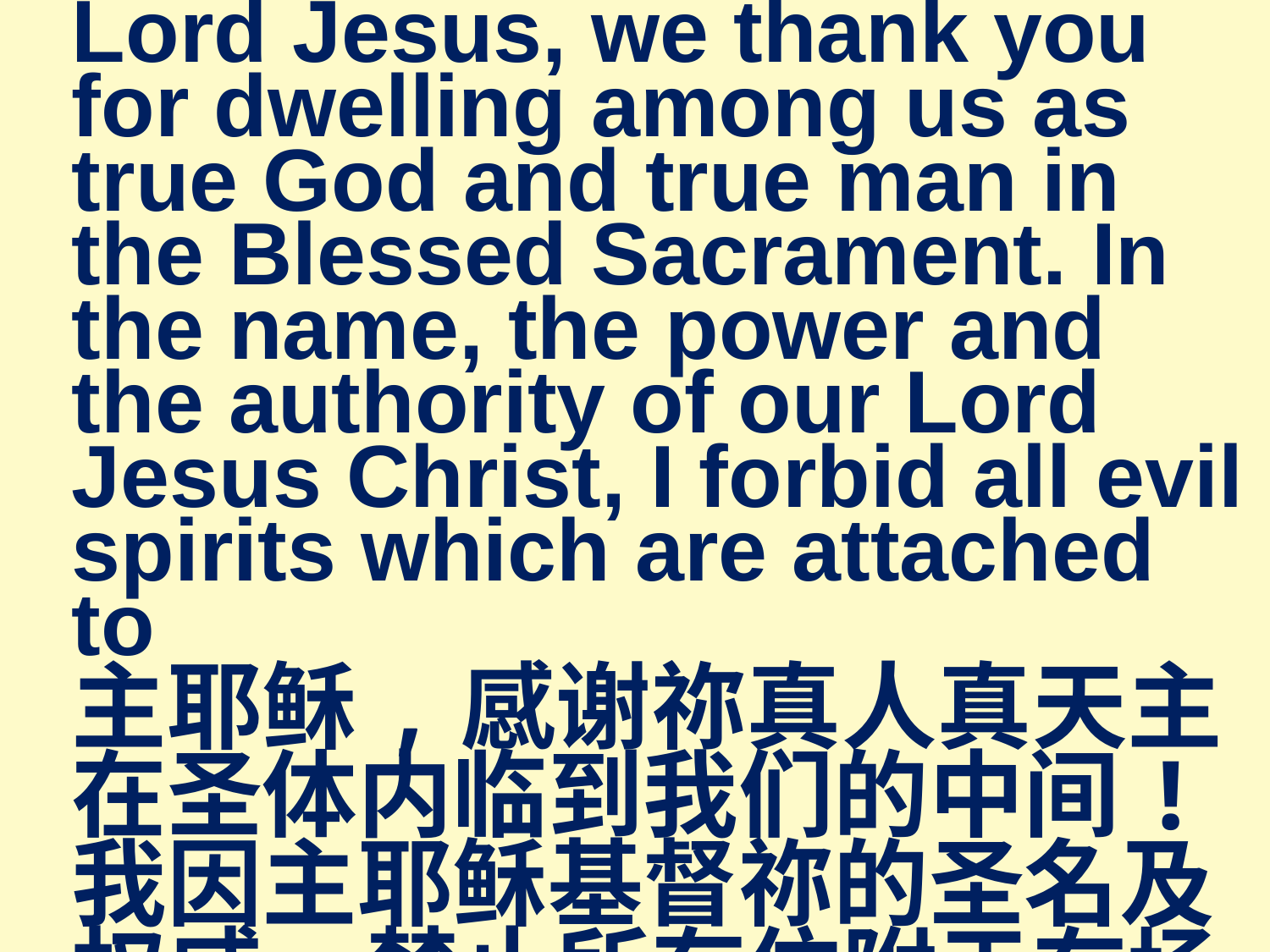

Lord Jesus, we thank you for dwelling among us as true God and true man in the Blessed Sacrament. In the name, the power and the authority of our Lord Jesus Christ, I forbid all evil spirits which are attached to
主耶稣,感谢祢真人真天主在圣体内临到我们的中间!我因主耶稣基督祢的圣名及权威,禁止所有依附于在场